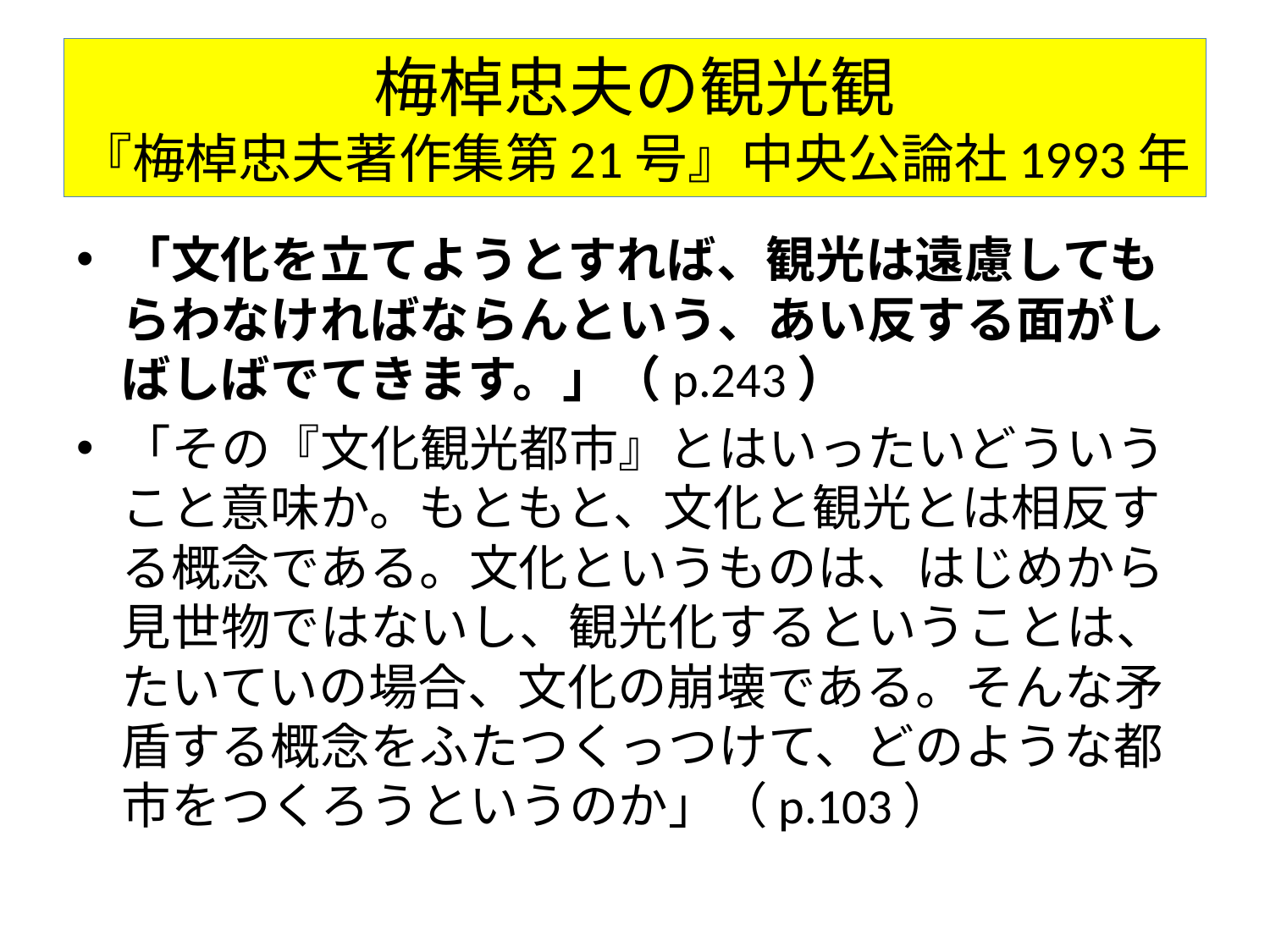

# 梅棹忠夫の観光観 『梅棹忠夫著作集第21号』中央公論社1993年
「文化を立てようとすれば、観光は遠慮してもらわなければならんという、あい反する面がしばしばでてきます。」（p.243）
「その『文化観光都市』とはいったいどういうこと意味か。もともと、文化と観光とは相反する概念である。文化というものは、はじめから見世物ではないし、観光化するということは、たいていの場合、文化の崩壊である。そんな矛盾する概念をふたつくっつけて、どのような都市をつくろうというのか」（p.103）